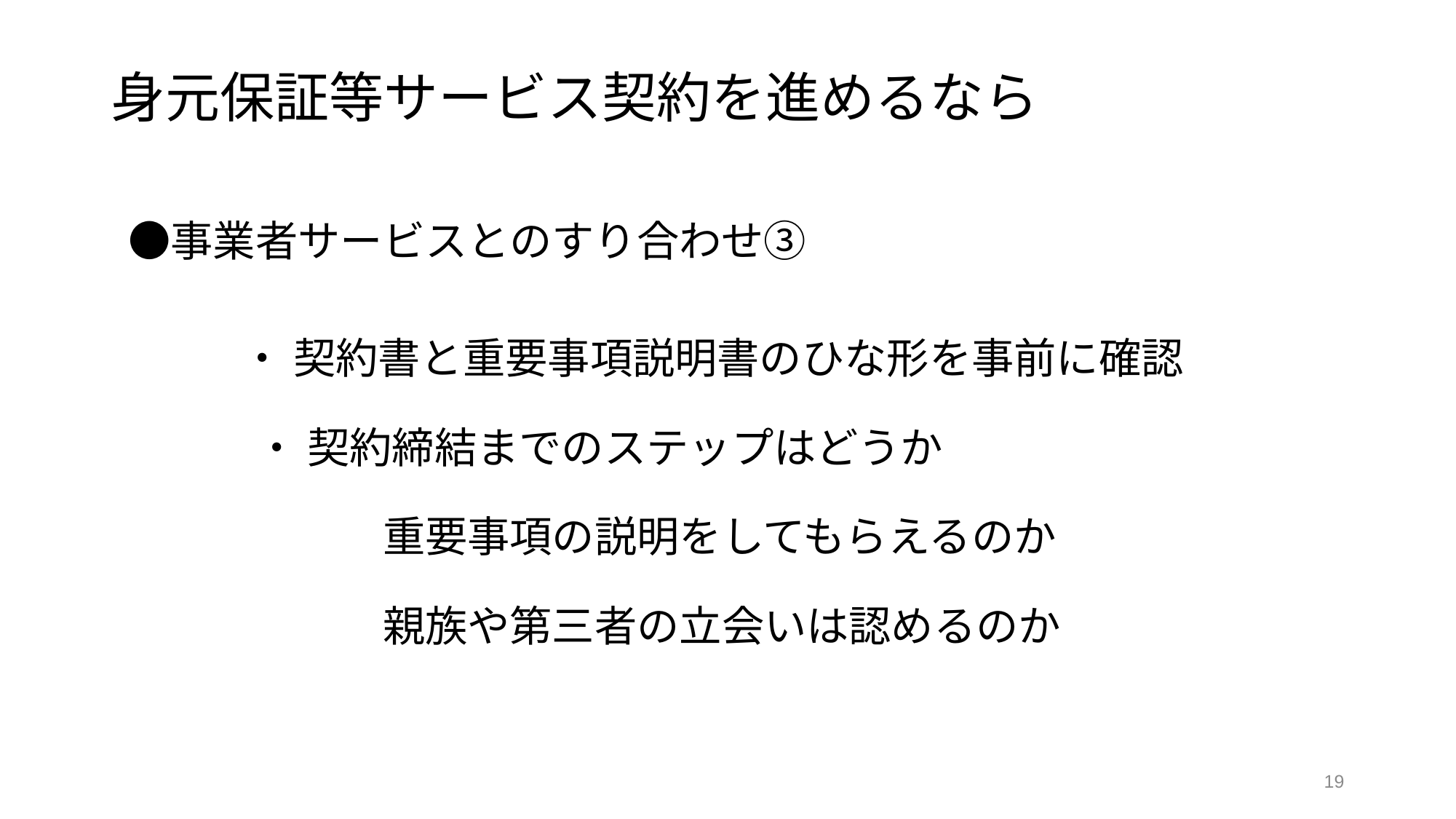

# 身元保証等サービス契約を進めるなら

　●事業者サービスとのすり合わせ③

　　　   ・ 契約書と重要事項説明書のひな形を事前に確認

　　　　・ 契約締結までのステップはどうか

　　　　　　　重要事項の説明をしてもらえるのか

　　　　　　　親族や第三者の立会いは認めるのか

19